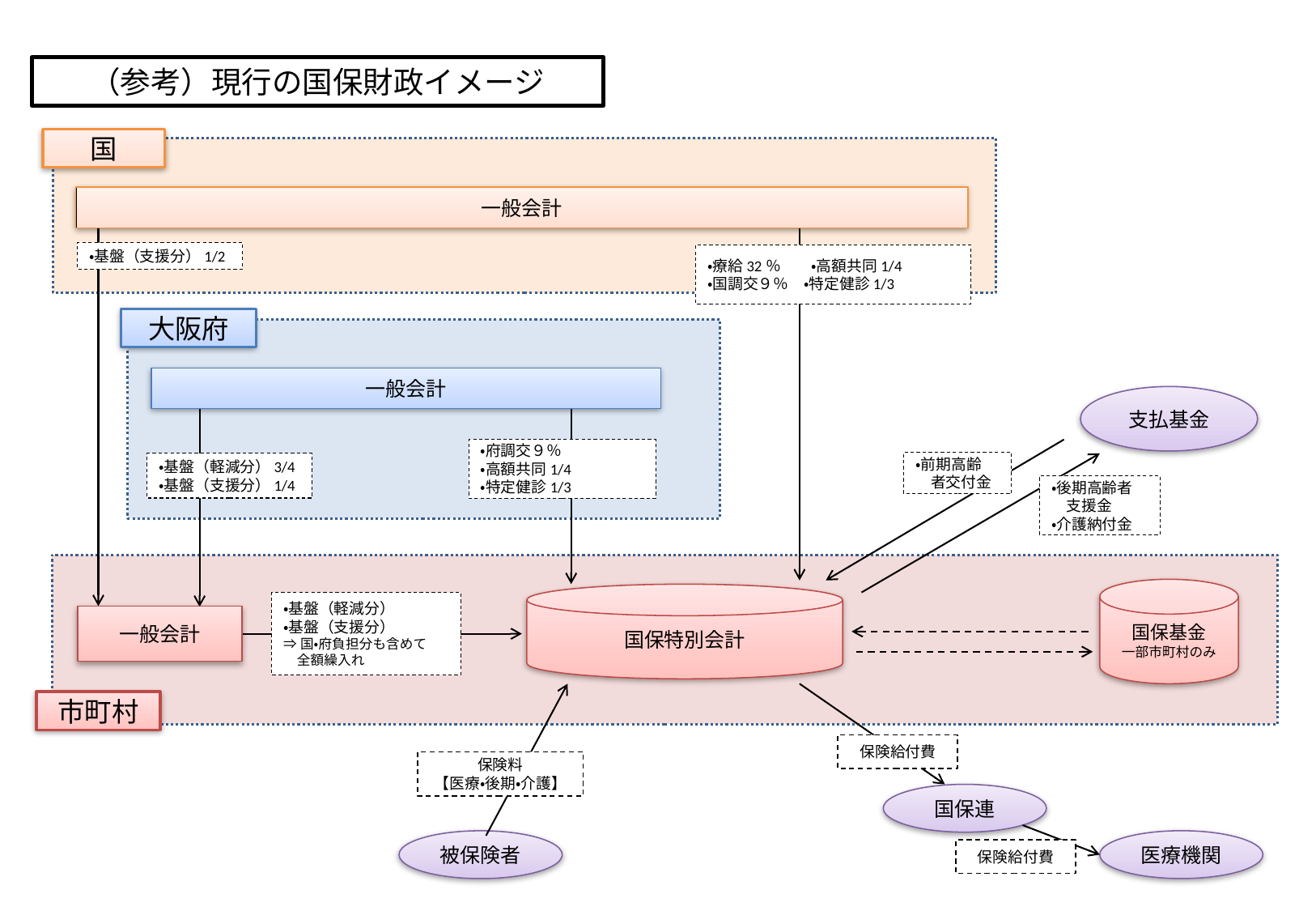

（参考）現行の国保財政イメージ
国

一般会計
・基盤（支援分）1/2
・療給32％　　・高額共同1/4
・国調交９％　・特定健診1/3
大阪府

一般会計
支払基金
・府調交９％
・高額共同1/4
・特定健診1/3
・前期高齢
　者交付金
・基盤（軽減分）3/4
・基盤（支援分）1/4
・後期高齢者
　支援金
・介護納付金

国保基金
一部市町村のみ
国保特別会計
・基盤（軽減分）
・基盤（支援分）
⇒国・府負担分も含めて
　全額繰入れ
一般会計
市町村
保険給付費
保険料
【医療・後期・介護】
国保連
医療機関
被保険者
保険給付費